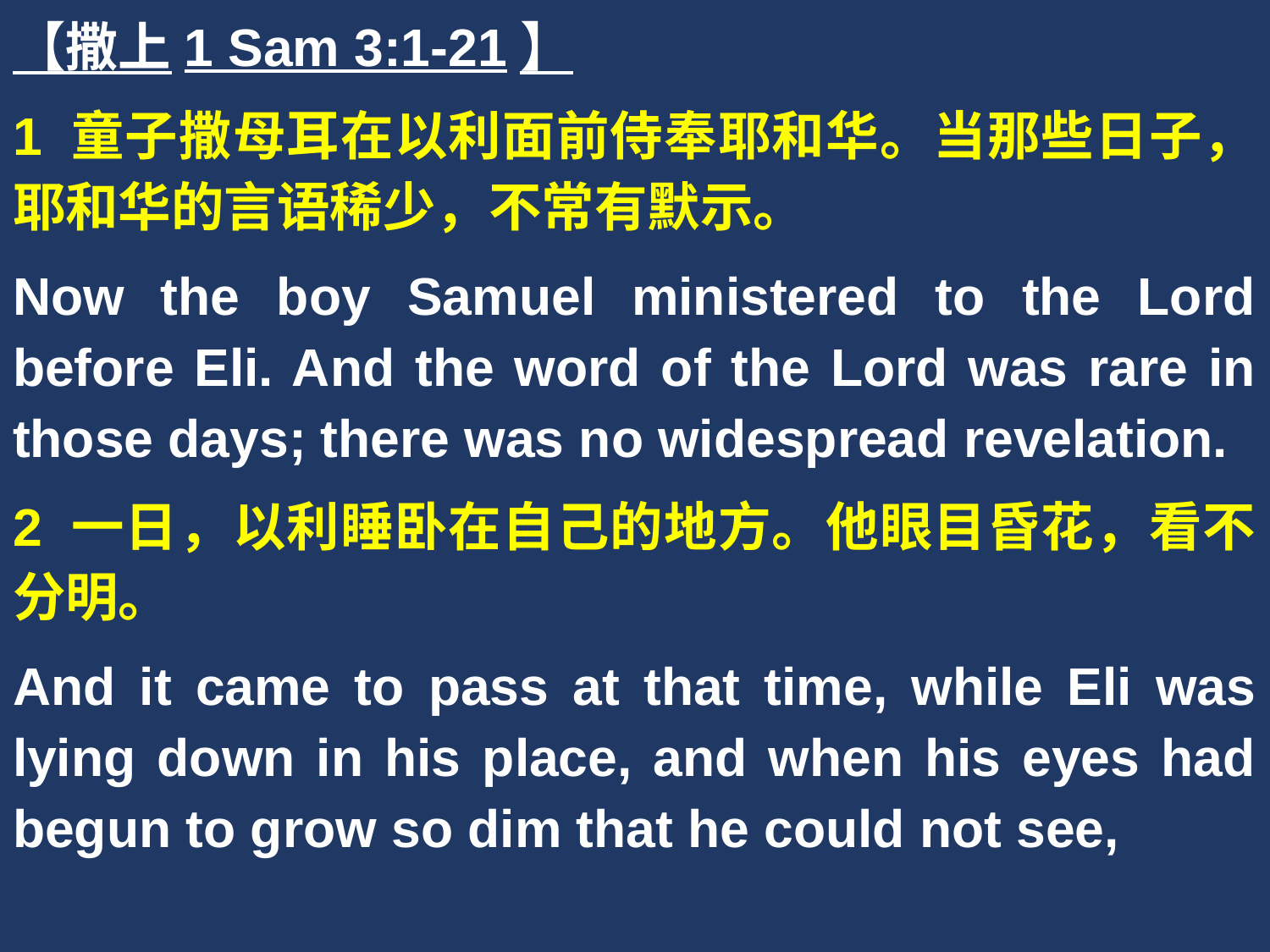

【撒上1 Sam 3:1-21】
1 童子撒母耳在以利面前侍奉耶和华。当那些日子，耶和华的言语稀少，不常有默示。
Now the boy Samuel ministered to the Lord before Eli. And the word of the Lord was rare in those days; there was no widespread revelation.
2 一日，以利睡卧在自己的地方。他眼目昏花，看不分明。
And it came to pass at that time, while Eli was lying down in his place, and when his eyes had begun to grow so dim that he could not see,